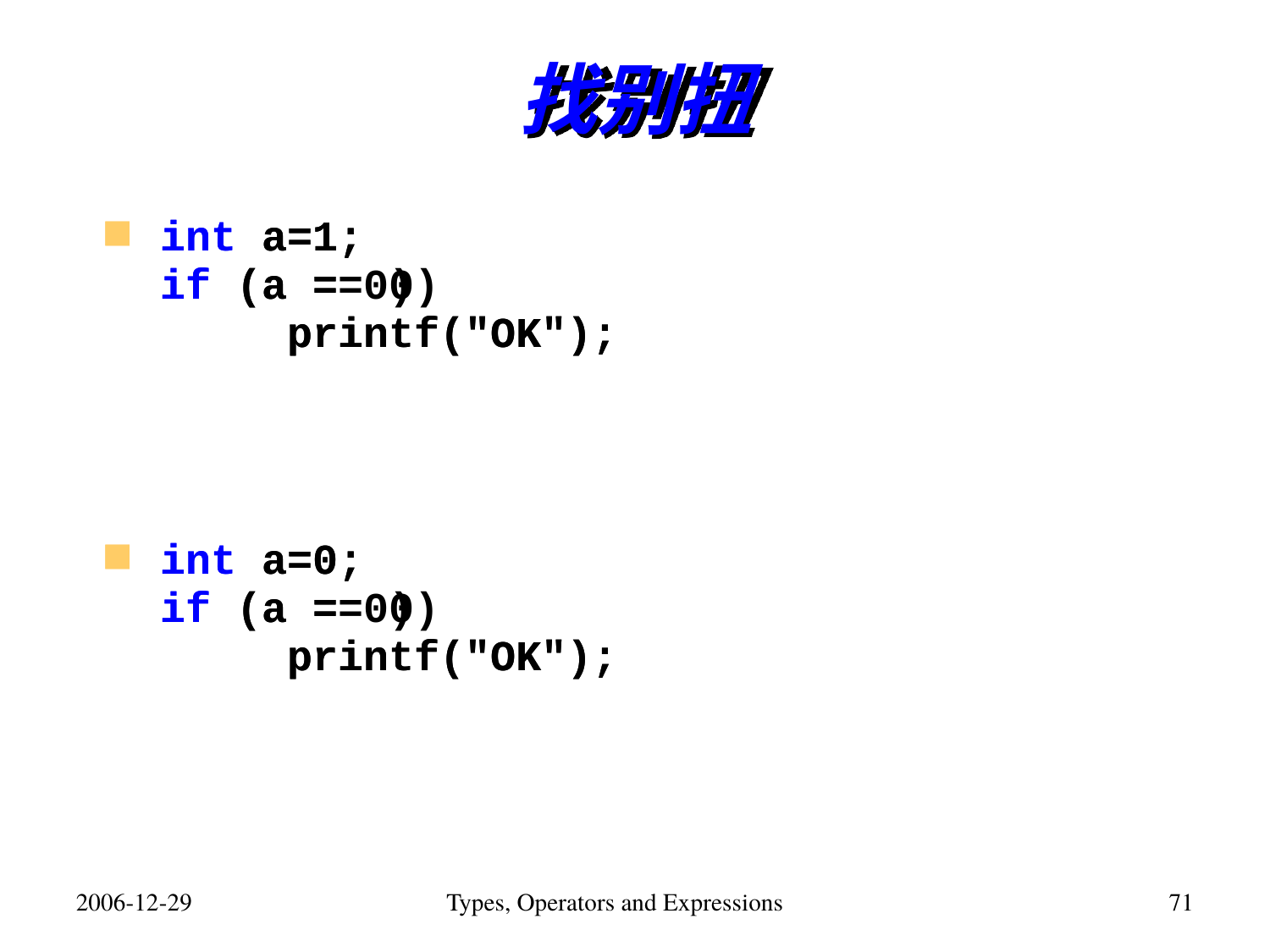

# 找别扭
int a=1;
if (a == 0)
	printf("OK");

int a=0;
if (a == 0)
	printf("OK");

int a=1;
if (a = 0)
	printf("OK");

int a=0;
if (a = 0)
	printf("OK");